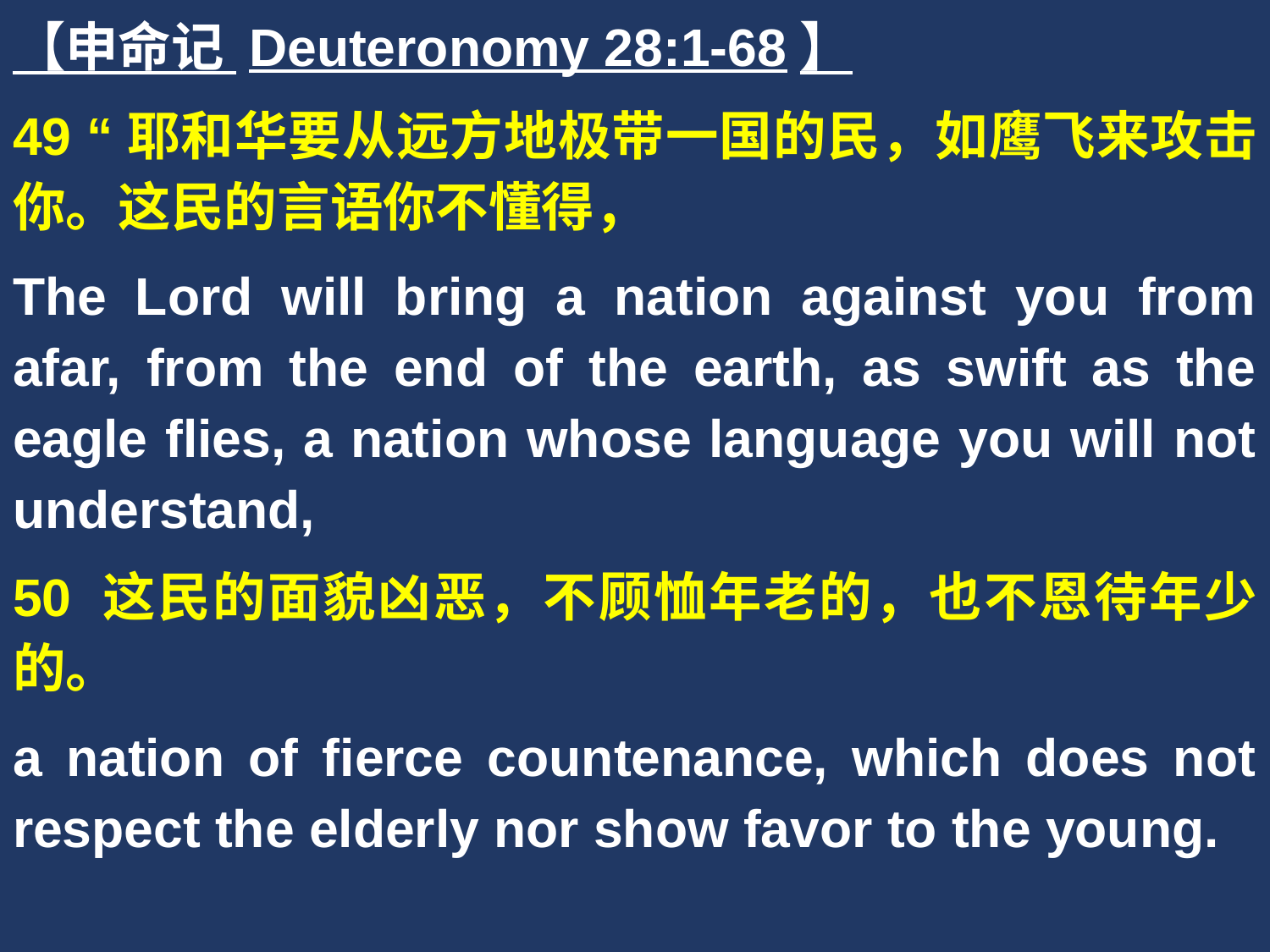

【申命记 Deuteronomy 28:1-68】
49 “耶和华要从远方地极带一国的民，如鹰飞来攻击你。这民的言语你不懂得，
The Lord will bring a nation against you from afar, from the end of the earth, as swift as the eagle flies, a nation whose language you will not understand,
50 这民的面貌凶恶，不顾恤年老的，也不恩待年少的。
a nation of fierce countenance, which does not respect the elderly nor show favor to the young.